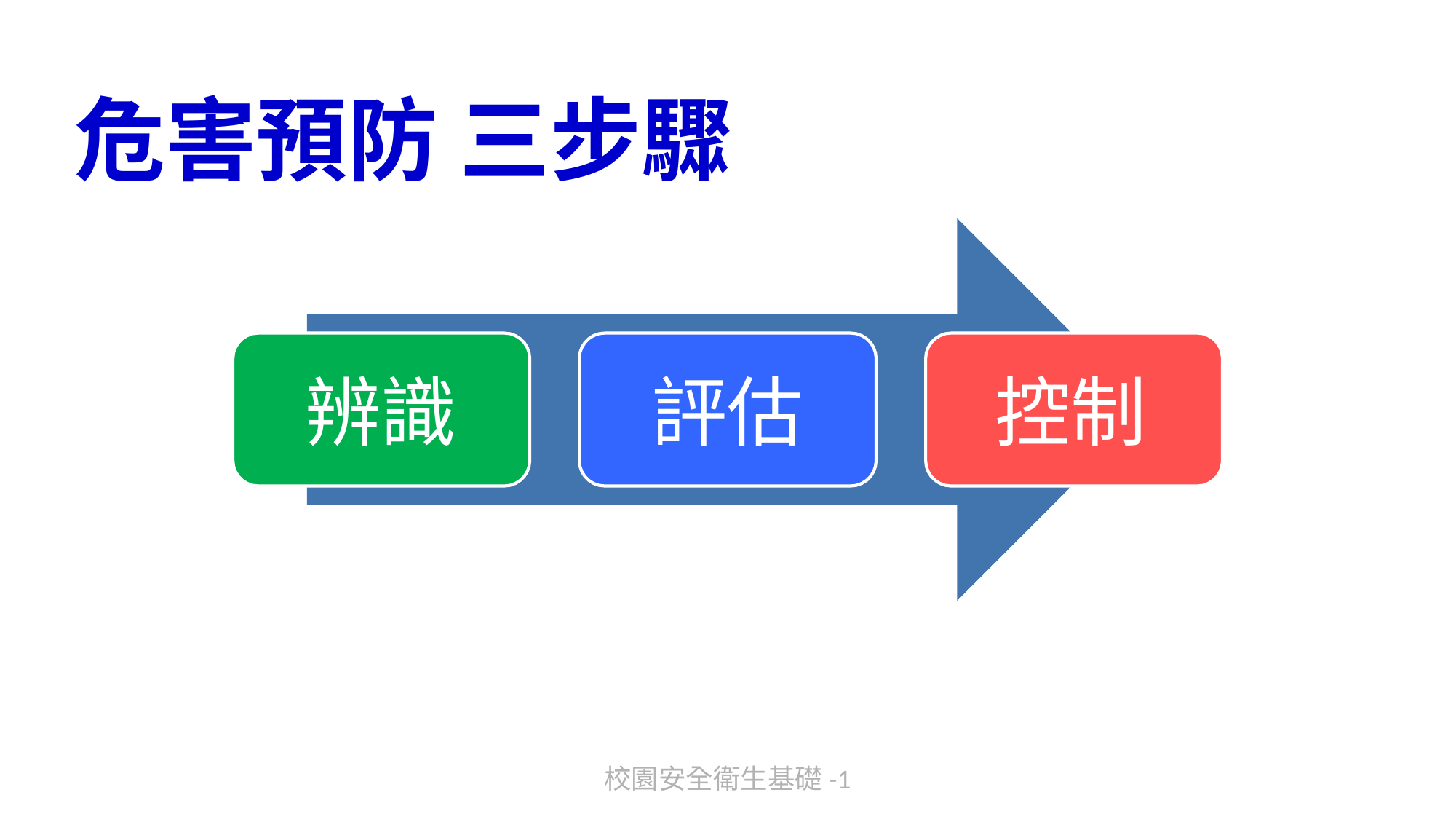

# 危害預防 三步驟

辨識
評估
控制
校園安全衛生基礎-1
74